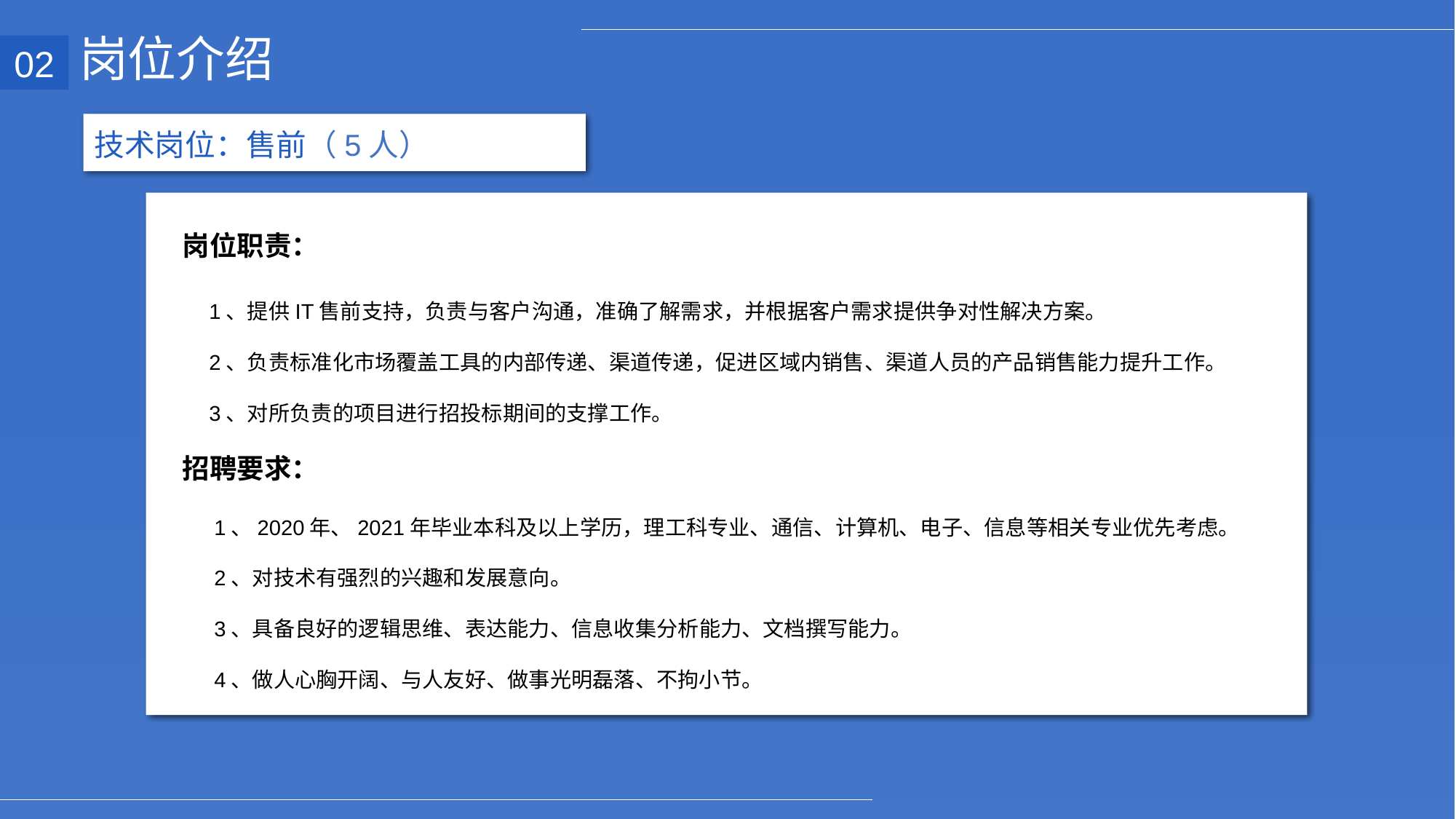

岗位介绍
02

技术岗位：售前（5人）

岗位职责：
1、提供IT售前支持，负责与客户沟通，准确了解需求，并根据客户需求提供争对性解决方案。
2、负责标准化市场覆盖工具的内部传递、渠道传递，促进区域内销售、渠道人员的产品销售能力提升工作。
3、对所负责的项目进行招投标期间的支撑工作。
招聘要求：
1、2020年、2021年毕业本科及以上学历，理工科专业、通信、计算机、电子、信息等相关专业优先考虑。
2、对技术有强烈的兴趣和发展意向。
3、具备良好的逻辑思维、表达能力、信息收集分析能力、文档撰写能力。
4、做人心胸开阔、与人友好、做事光明磊落、不拘小节。